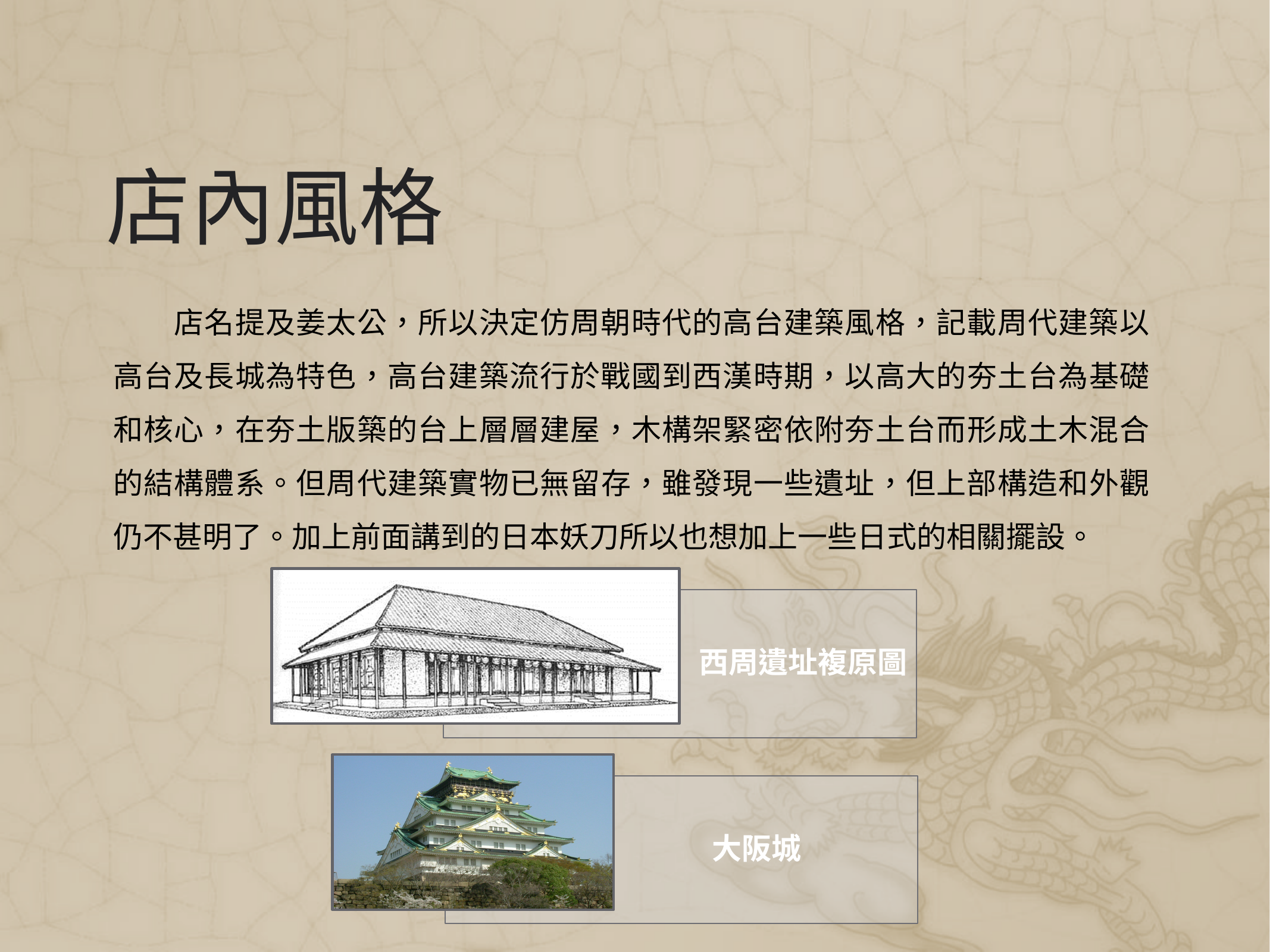

店內風格
　　店名提及姜太公，所以決定仿周朝時代的高台建築風格，記載周代建築以高台及長城為特色，高台建築流行於戰國到西漢時期，以高大的夯土台為基礎和核心，在夯土版築的台上層層建屋，木構架緊密依附夯土台而形成土木混合的結構體系。但周代建築實物已無留存，雖發現一些遺址，但上部構造和外觀仍不甚明了。加上前面講到的日本妖刀所以也想加上一些日式的相關擺設。

西周遺址複原圖
　　大阪城